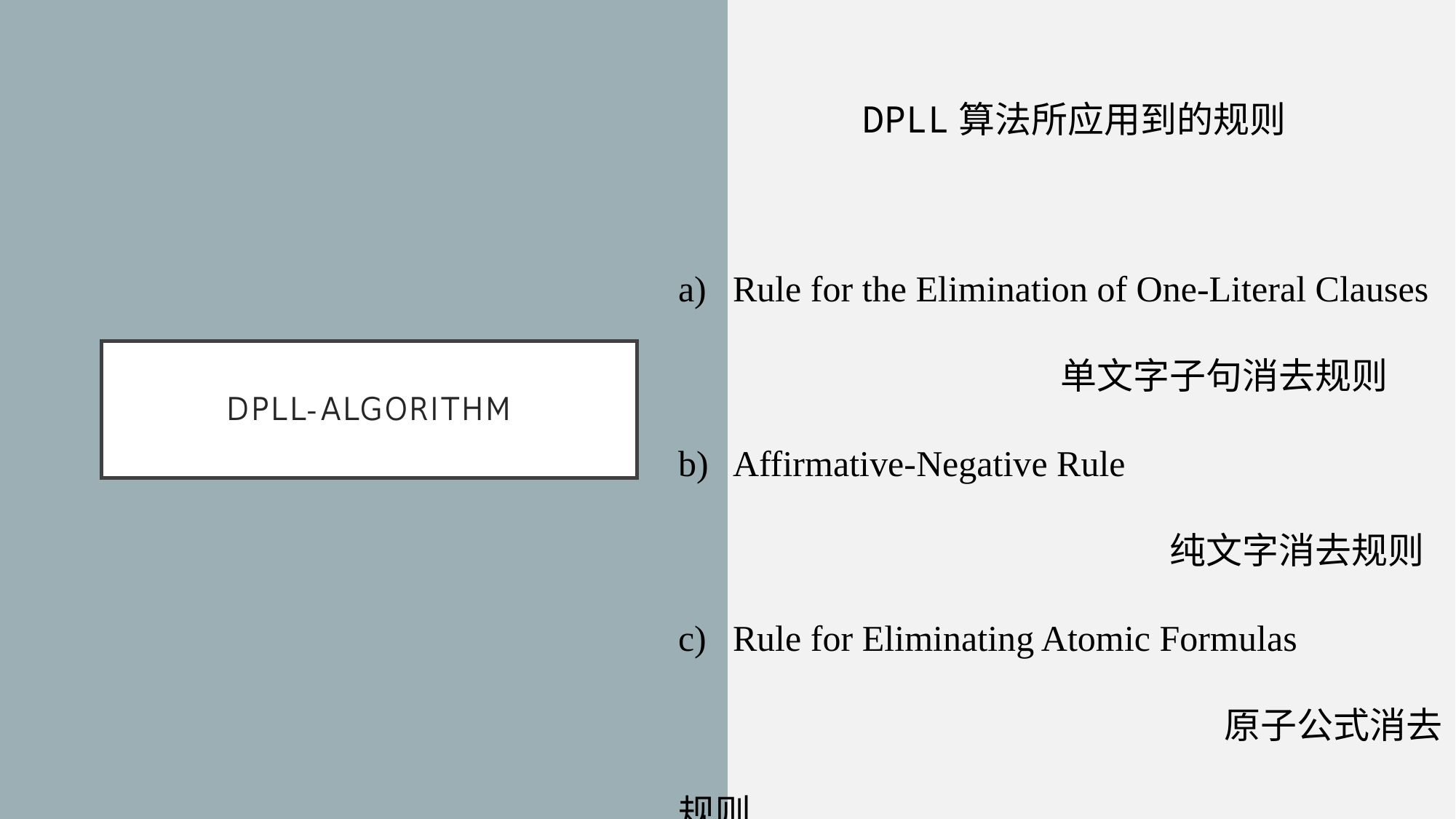

DPLL算法所应用到的规则
Rule for the Elimination of One-Literal Clauses           			单文字子句消去规则
Affirmative-Negative Rule                                       				纯文字消去规则
Rule for Eliminating Atomic Formulas
					原子公式消去规则
# DPLL-Algorithm